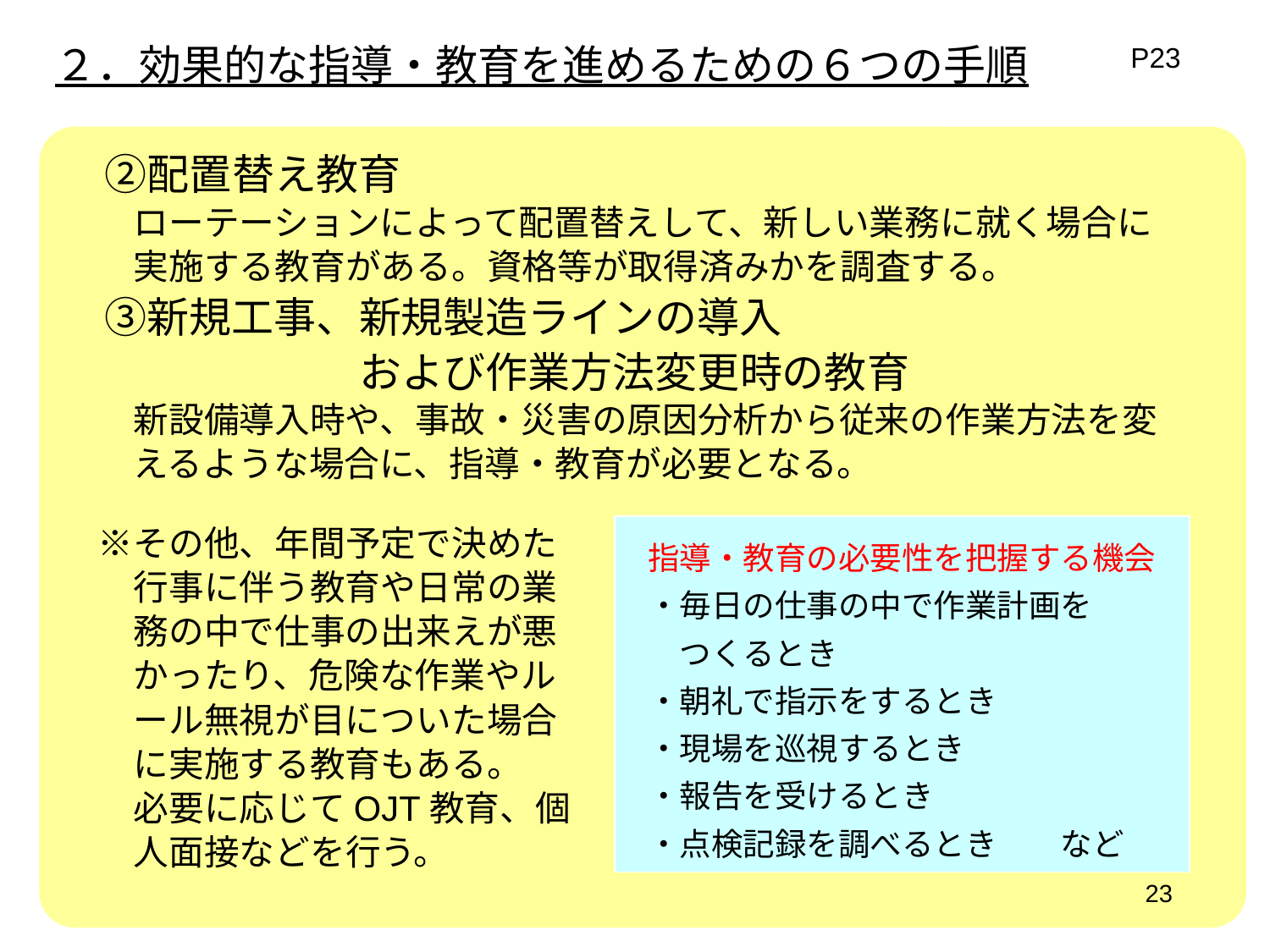

２．効果的な指導・教育を進めるための６つの手順
P23
　②配置替え教育
　　ローテーションによって配置替えして、新しい業務に就く場合に
　　実施する教育がある。資格等が取得済みかを調査する。
　③新規工事、新規製造ラインの導入
　　　　　　　および作業方法変更時の教育
　　新設備導入時や、事故・災害の原因分析から従来の作業方法を変
　　えるような場合に、指導・教育が必要となる。

　※その他、年間予定で決めた
　　行事に伴う教育や日常の業
　　務の中で仕事の出来えが悪
　　かったり、危険な作業やル
　　ール無視が目についた場合
　　に実施する教育もある。
　　必要に応じてOJT教育、個
　　人面接などを行う。

| 指導・教育の必要性を把握する機会 　・毎日の仕事の中で作業計画を 　　つくるとき 　・朝礼で指示をするとき 　・現場を巡視するとき 　・報告を受けるとき 　・点検記録を調べるとき　　など |
| --- |
23